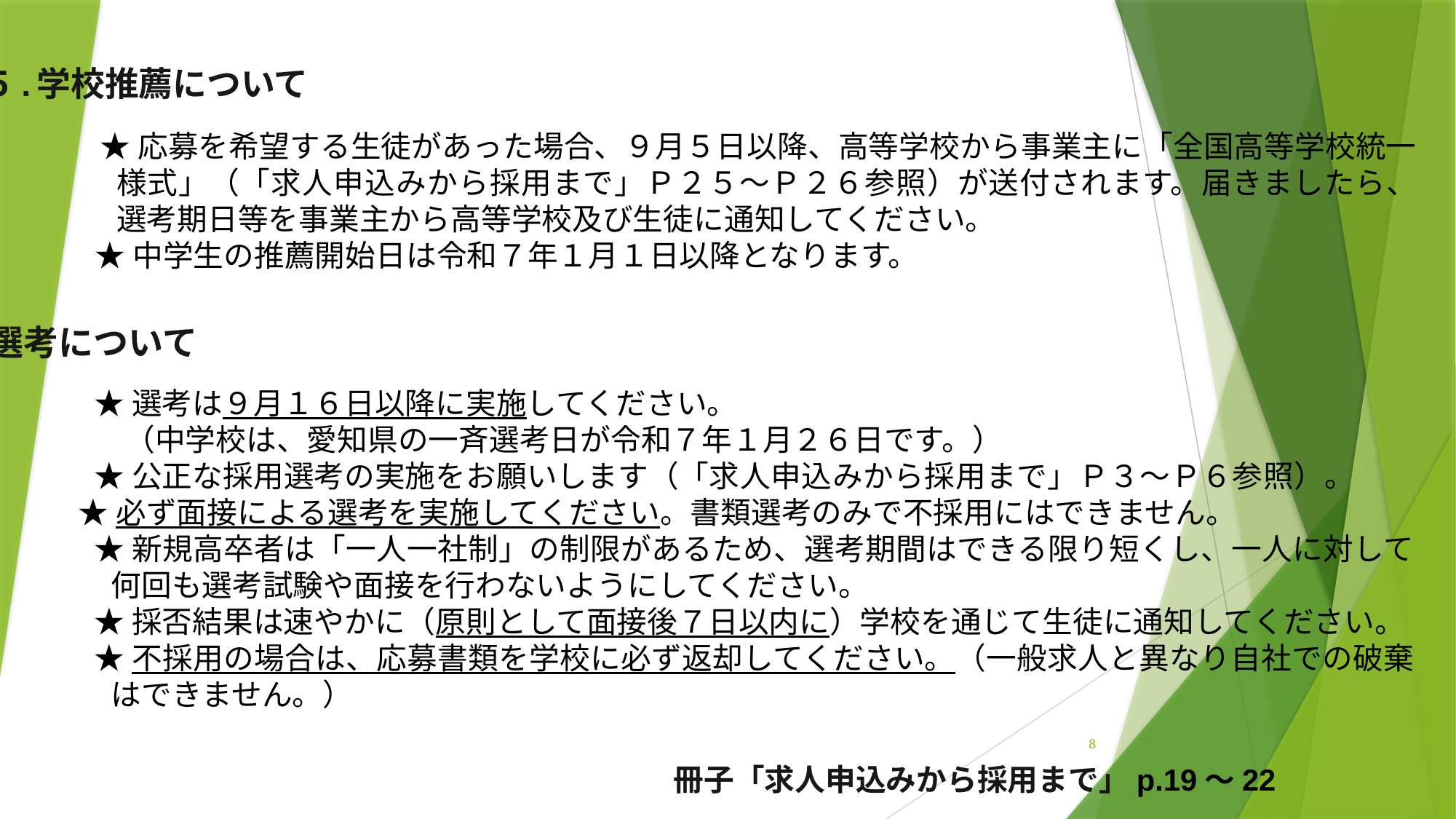

２-５.学校推薦について
★応募を希望する生徒があった場合、９月５日以降、高等学校から事業主に「全国高等学校統一様式」（「求人申込みから採用まで」Ｐ２５～Ｐ２６参照）が送付されます。届きましたら、選考期日等を事業主から高等学校及び生徒に通知してください。
★中学生の推薦開始日は令和７年１月１日以降となります。

２-６.選考について
★選考は９月１６日以降に実施してください。
　（中学校は、愛知県の一斉選考日が令和７年１月２６日です。）
★公正な採用選考の実施をお願いします（「求人申込みから採用まで」Ｐ３～Ｐ６参照）。
★必ず面接による選考を実施してください。書類選考のみで不採用にはできません。
★新規高卒者は「一人一社制」の制限があるため、選考期間はできる限り短くし、一人に対して何回も選考試験や面接を行わないようにしてください。
★採否結果は速やかに（原則として面接後７日以内に）学校を通じて生徒に通知してください。
★不採用の場合は、応募書類を学校に必ず返却してください。（一般求人と異なり自社での破棄はできません。）
8
冊子「求人申込みから採用まで」p.19～22